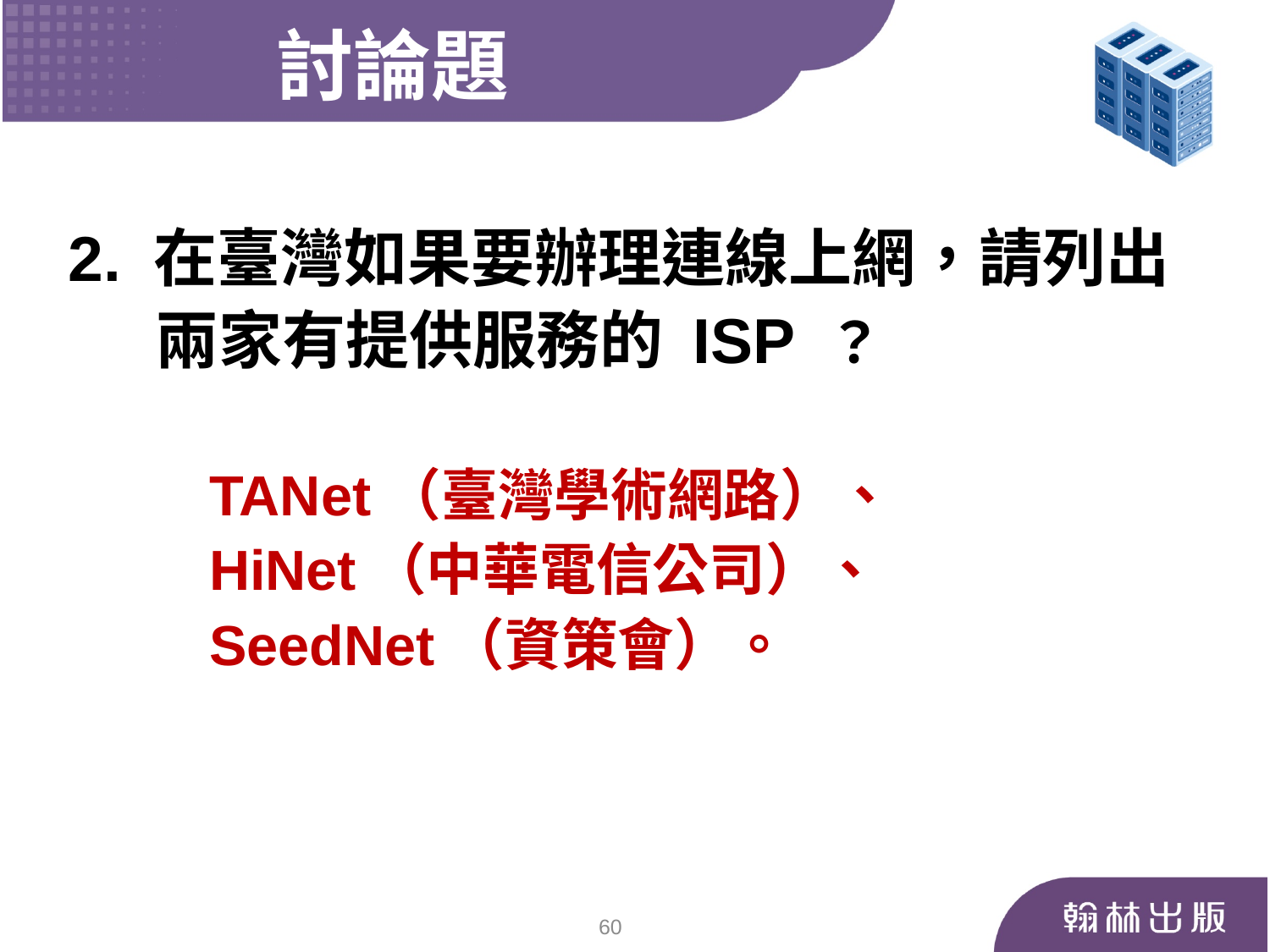

討論題
2. 在臺灣如果要辦理連線上網，請列出
     兩家有提供服務的 ISP ？

         TANet（臺灣學術網路）、
         HiNet（中華電信公司）、
         SeedNet（資策會）。

60